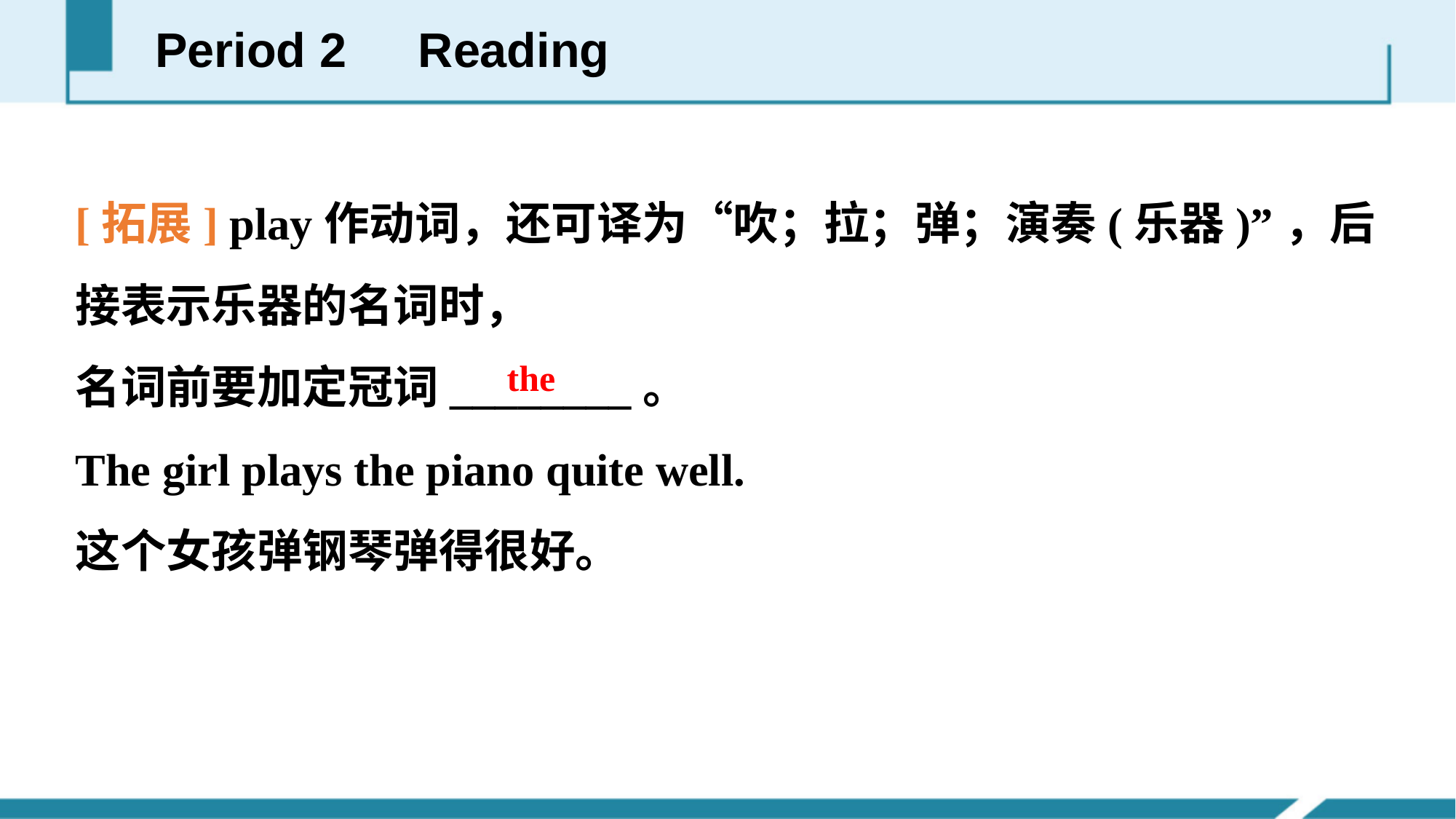

Period 2　Reading
[拓展] play作动词，还可译为“吹；拉；弹；演奏(乐器)”，后接表示乐器的名词时，
名词前要加定冠词________。
The girl plays the piano quite well.
这个女孩弹钢琴弹得很好。
the